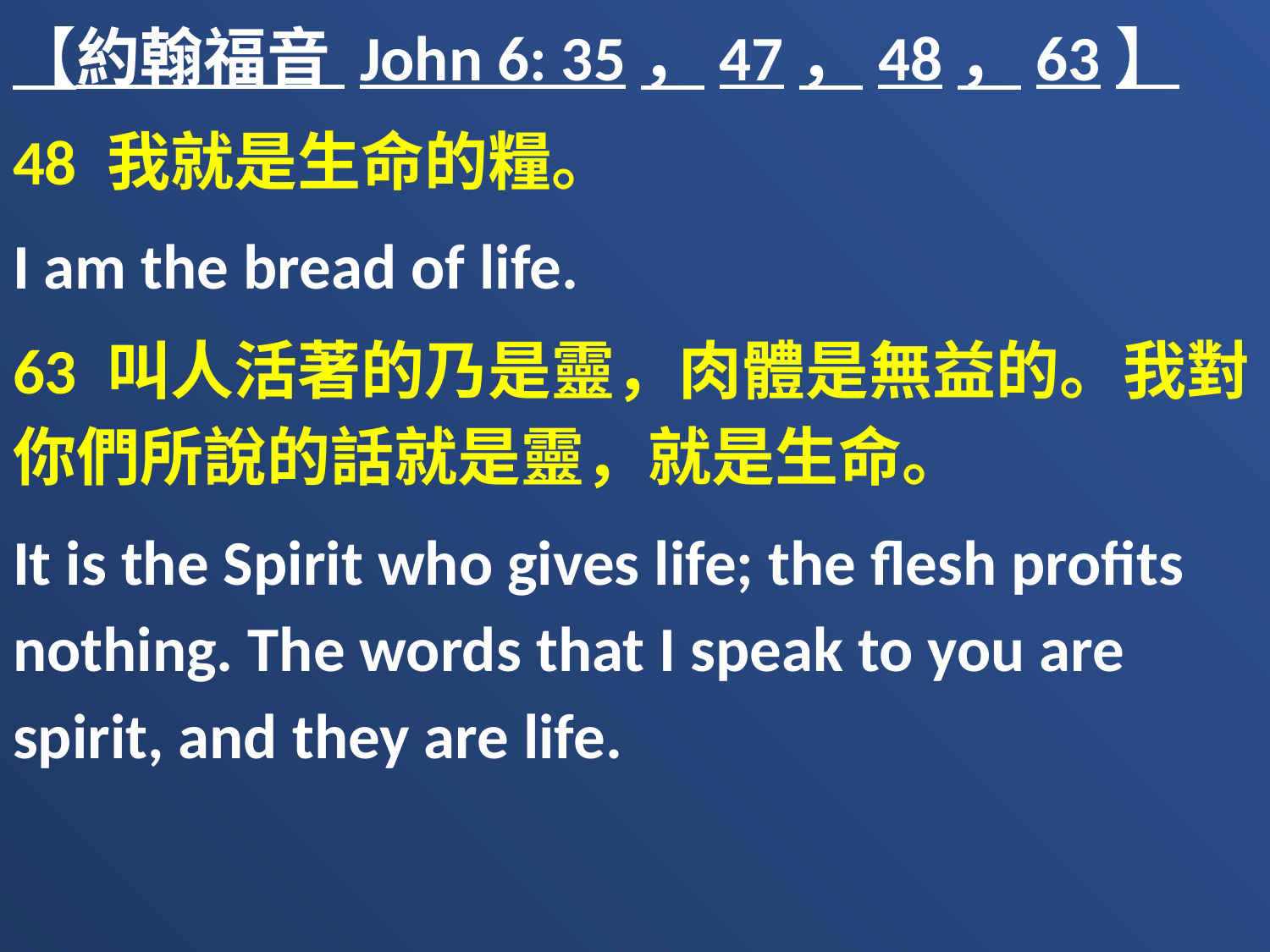

【約翰福音 John 6: 35，47，48，63】
48 我就是生命的糧。
I am the bread of life.
63 叫人活著的乃是靈，肉體是無益的。我對你們所說的話就是靈，就是生命。
It is the Spirit who gives life; the flesh profits nothing. The words that I speak to you are spirit, and they are life.